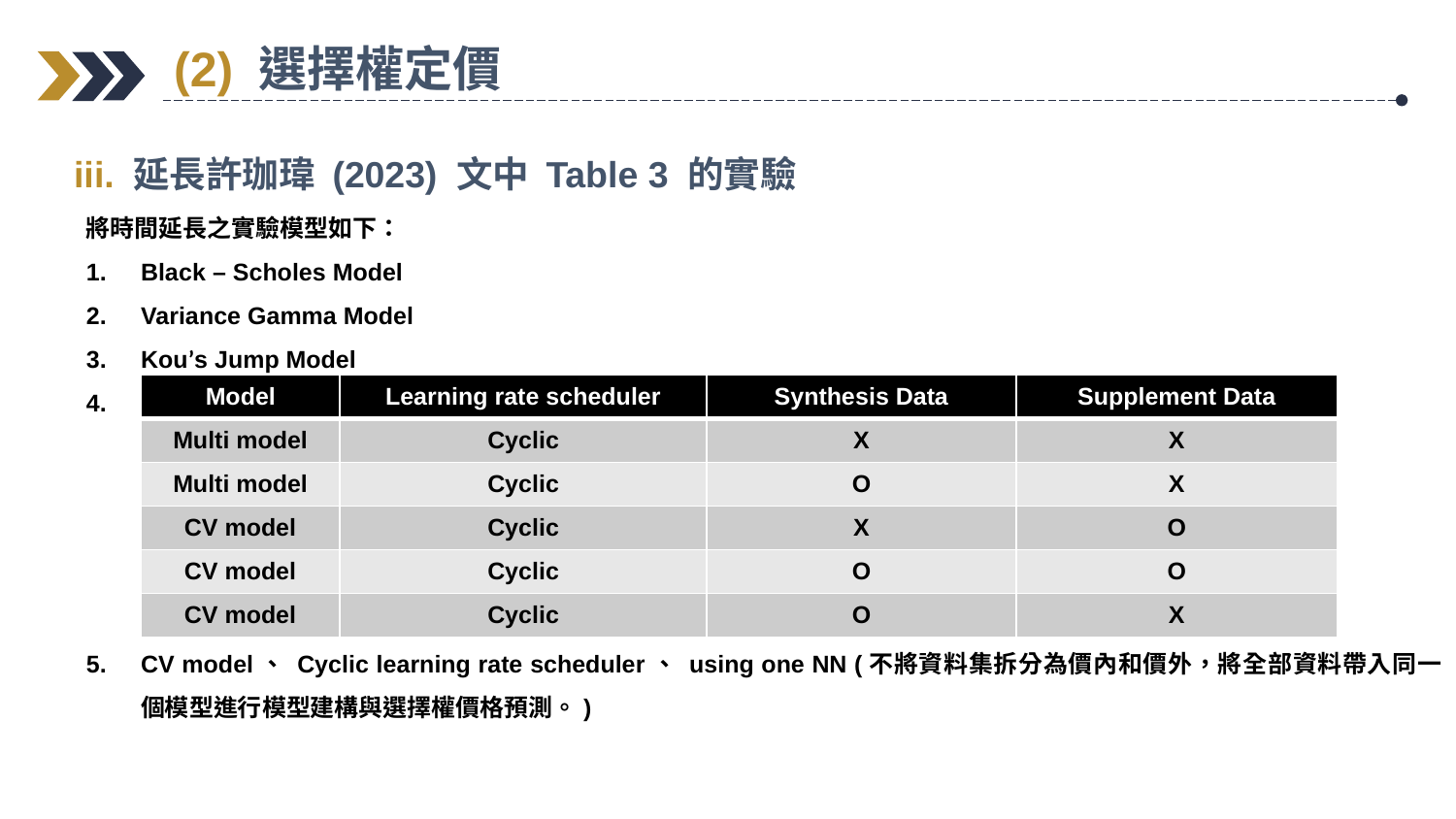

(2) 選擇權定價

iii. 延長許珈瑋 (2023) 文中 Table 3 的實驗
將時間延長之實驗模型如下：
Black – Scholes Model
Variance Gamma Model
Kou’s Jump Model

CV model、 Cyclic learning rate scheduler、 using one NN (不將資料集拆分為價內和價外，將全部資料帶入同一個模型進行模型建構與選擇權價格預測。)
| Model | Learning rate scheduler | Synthesis Data | Supplement Data |
| --- | --- | --- | --- |
| Multi model | Cyclic | X | X |
| Multi model | Cyclic | O | X |
| CV model | Cyclic | X | O |
| CV model | Cyclic | O | O |
| CV model | Cyclic | O | X |